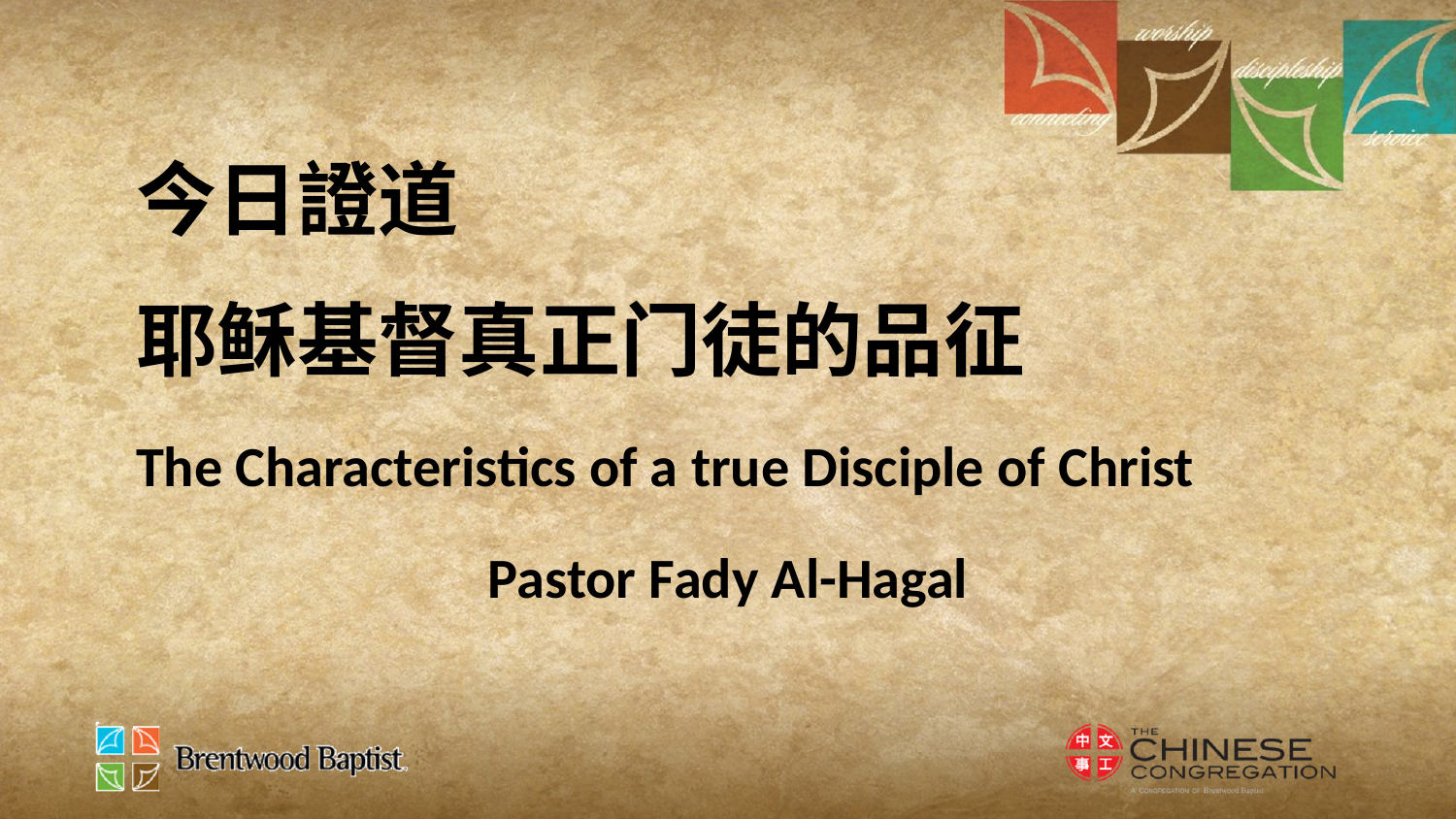

今日證道

耶稣基督真正门徒的品征

The Characteristics of a true Disciple of Christ

Pastor Fady Al-Hagal